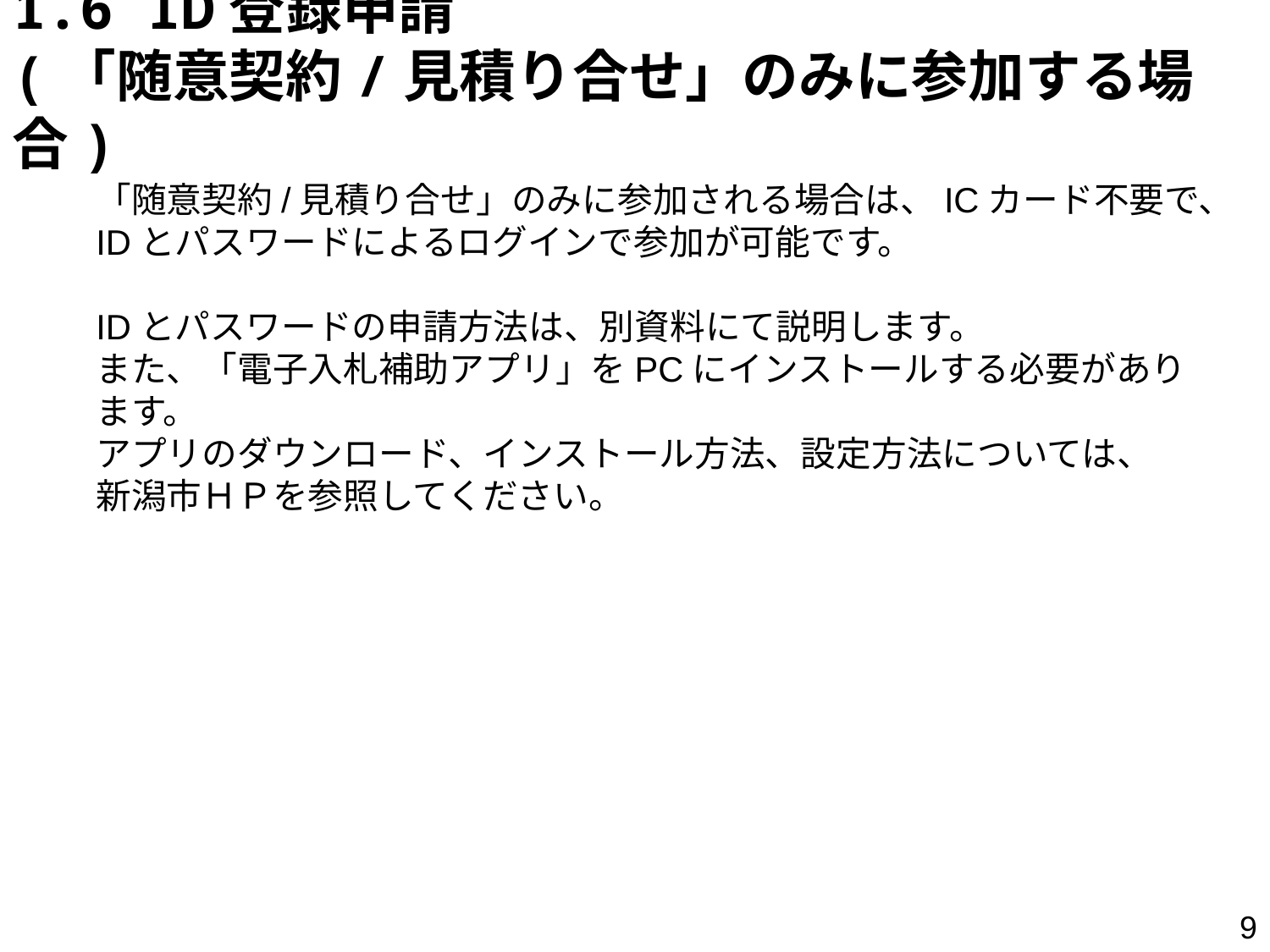

1.6 ID登録申請
(「随意契約/見積り合せ」のみに参加する場合)
「随意契約/見積り合せ」のみに参加される場合は、ICカード不要で、
IDとパスワードによるログインで参加が可能です。

IDとパスワードの申請方法は、別資料にて説明します。
また、「電子入札補助アプリ」をPCにインストールする必要があります。
アプリのダウンロード、インストール方法、設定方法については、
新潟市ＨＰを参照してください。

9